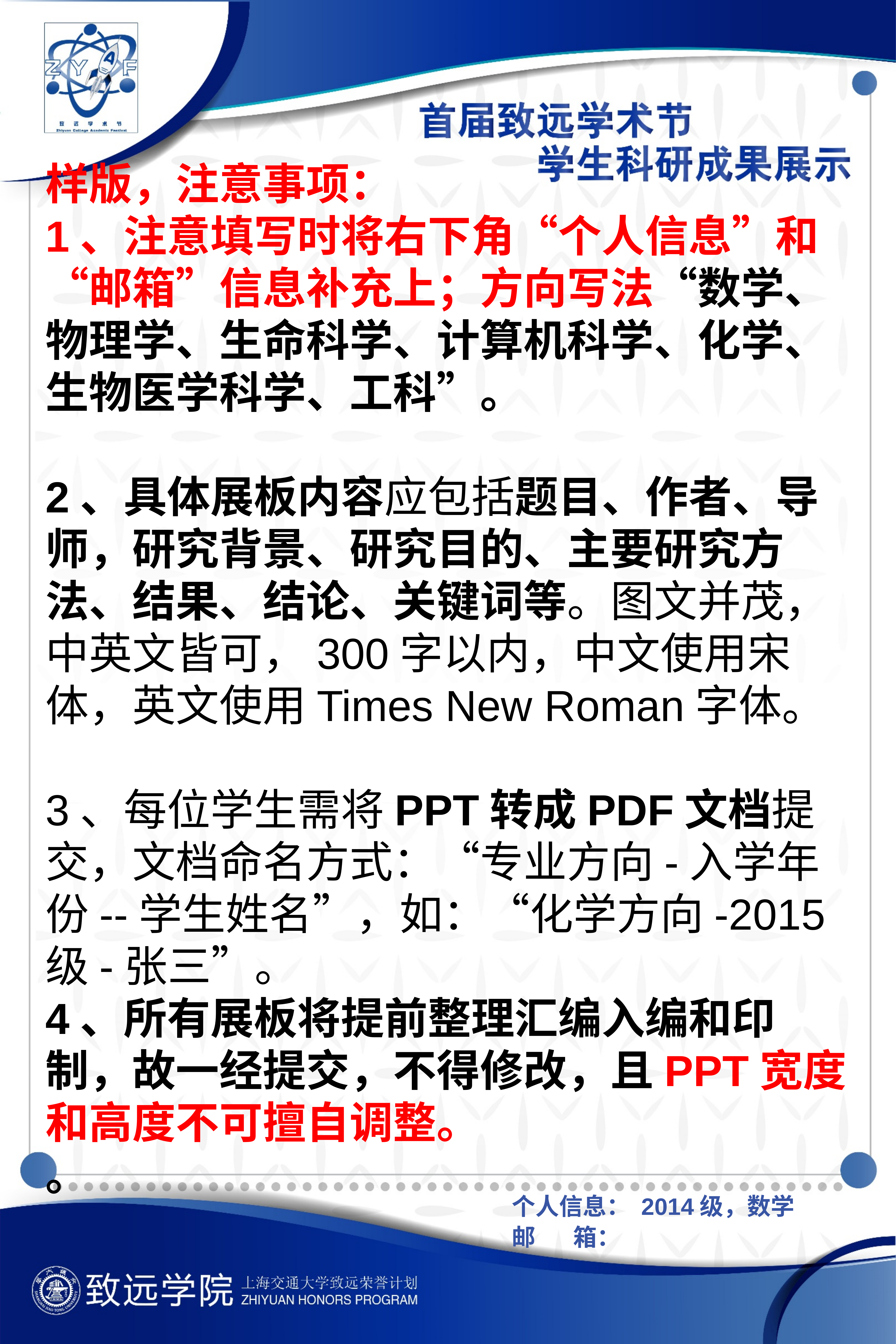

样版，注意事项：
1、注意填写时将右下角“个人信息”和“邮箱”信息补充上；方向写法“数学、物理学、生命科学、计算机科学、化学、生物医学科学、工科”。

2、具体展板内容应包括题目、作者、导师，研究背景、研究目的、主要研究方法、结果、结论、关键词等。图文并茂，中英文皆可，300字以内，中文使用宋体，英文使用Times New Roman字体。

3、每位学生需将PPT转成PDF文档提交，文档命名方式：“专业方向-入学年份--学生姓名”，如：“化学方向-2015级-张三”。
4、所有展板将提前整理汇编入编和印制，故一经提交，不得修改，且PPT宽度和高度不可擅自调整。
。
个人信息： 2014级，数学
邮       箱：：